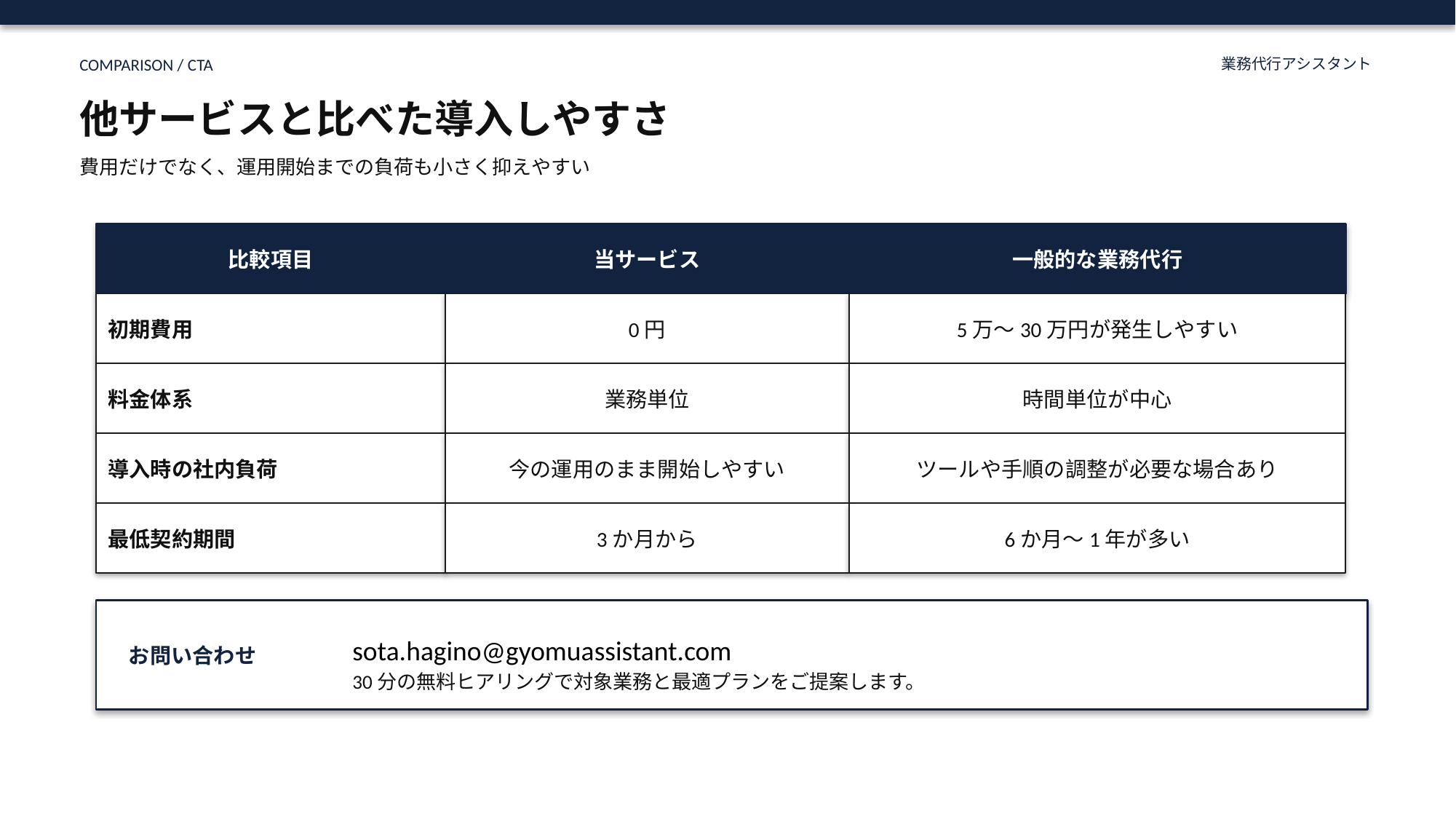

COMPARISON / CTA
業務代行アシスタント
他サービスと比べた導入しやすさ
費用だけでなく、運用開始までの負荷も小さく抑えやすい

比較項目
当サービス
一般的な業務代行

初期費用
0円
5万〜30万円が発生しやすい

料金体系
業務単位
時間単位が中心

導入時の社内負荷
今の運用のまま開始しやすい
ツールや手順の調整が必要な場合あり

最低契約期間
3か月から
6か月〜1年が多い

sota.hagino@gyomuassistant.com
お問い合わせ
30分の無料ヒアリングで対象業務と最適プランをご提案します。